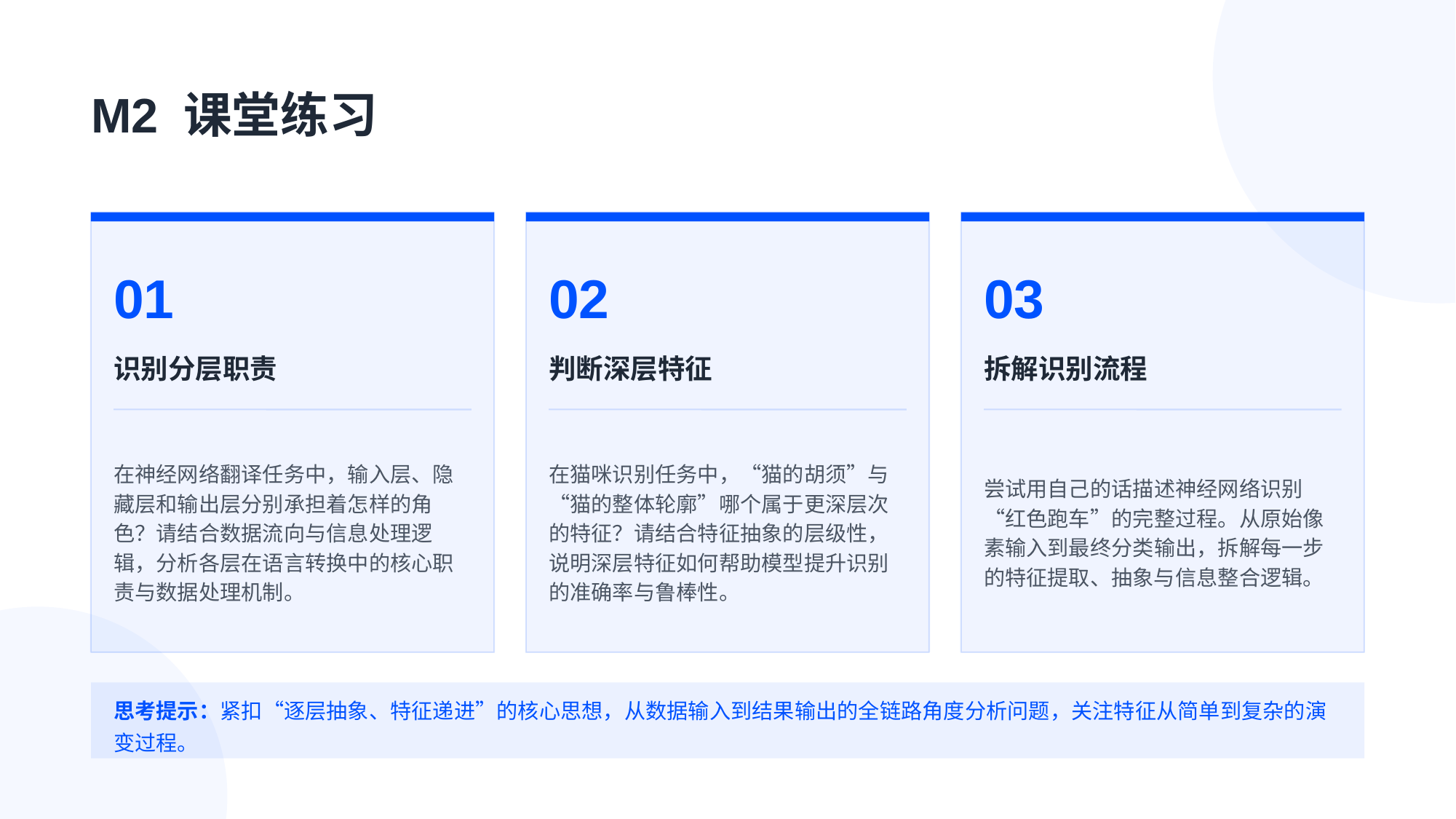

M2 课堂练习

01
02
03
识别分层职责
判断深层特征
拆解识别流程
在神经网络翻译任务中，输入层、隐藏层和输出层分别承担着怎样的角色？请结合数据流向与信息处理逻辑，分析各层在语言转换中的核心职责与数据处理机制。
在猫咪识别任务中，“猫的胡须”与“猫的整体轮廓”哪个属于更深层次的特征？请结合特征抽象的层级性，说明深层特征如何帮助模型提升识别的准确率与鲁棒性。
尝试用自己的话描述神经网络识别“红色跑车”的完整过程。从原始像素输入到最终分类输出，拆解每一步的特征提取、抽象与信息整合逻辑。

思考提示：紧扣“逐层抽象、特征递进”的核心思想，从数据输入到结果输出的全链路角度分析问题，关注特征从简单到复杂的演变过程。